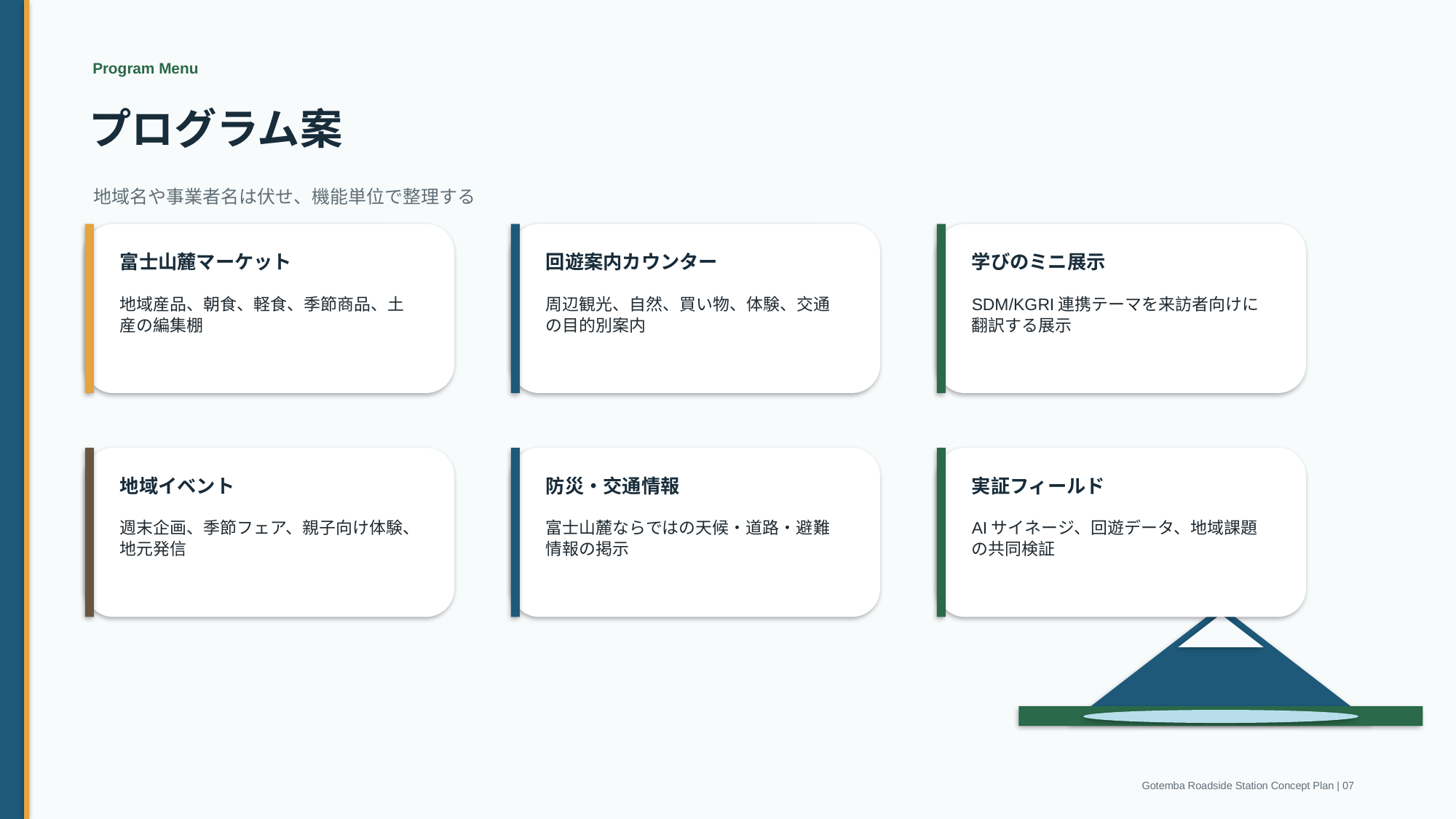

Program Menu
プログラム案
地域名や事業者名は伏せ、機能単位で整理する

富士山麓マーケット
回遊案内カウンター
学びのミニ展示
地域産品、朝食、軽食、季節商品、土産の編集棚
周辺観光、自然、買い物、体験、交通の目的別案内
SDM/KGRI連携テーマを来訪者向けに翻訳する展示

地域イベント
防災・交通情報
実証フィールド
週末企画、季節フェア、親子向け体験、地元発信
富士山麓ならではの天候・道路・避難情報の掲示
AIサイネージ、回遊データ、地域課題の共同検証

Gotemba Roadside Station Concept Plan | 07